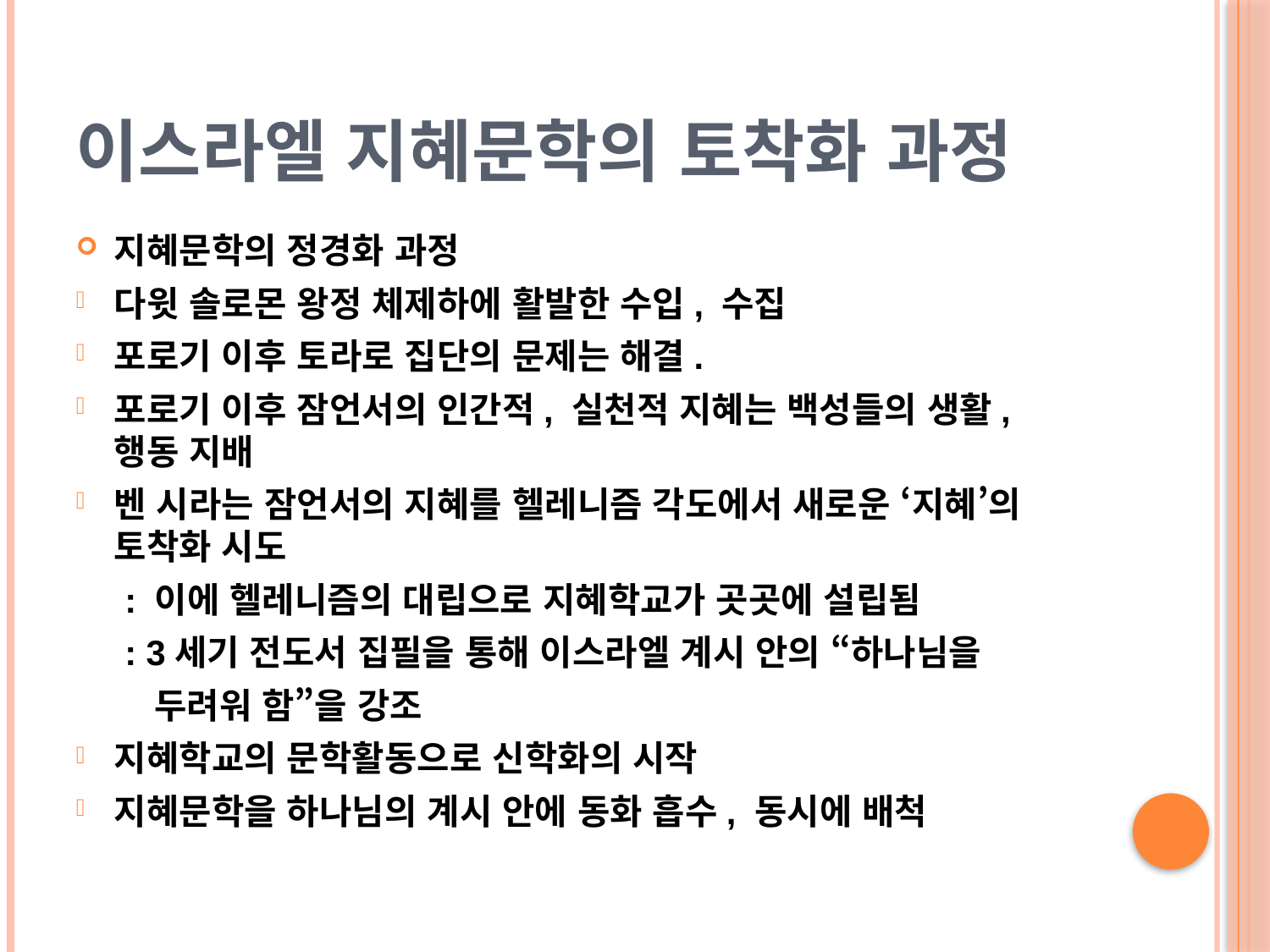

# 이스라엘 지혜문학의 토착화 과정
지혜문학의 정경화 과정
다윗 솔로몬 왕정 체제하에 활발한 수입, 수집
포로기 이후 토라로 집단의 문제는 해결.
포로기 이후 잠언서의 인간적, 실천적 지혜는 백성들의 생활, 행동 지배
벤 시라는 잠언서의 지혜를 헬레니즘 각도에서 새로운 ‘지혜’의 토착화 시도
     : 이에 헬레니즘의 대립으로 지혜학교가 곳곳에 설립됨
     : 3세기 전도서 집필을 통해 이스라엘 계시 안의 “하나님을
       두려워 함”을 강조
지혜학교의 문학활동으로 신학화의 시작
지혜문학을 하나님의 계시 안에 동화 흡수, 동시에 배척